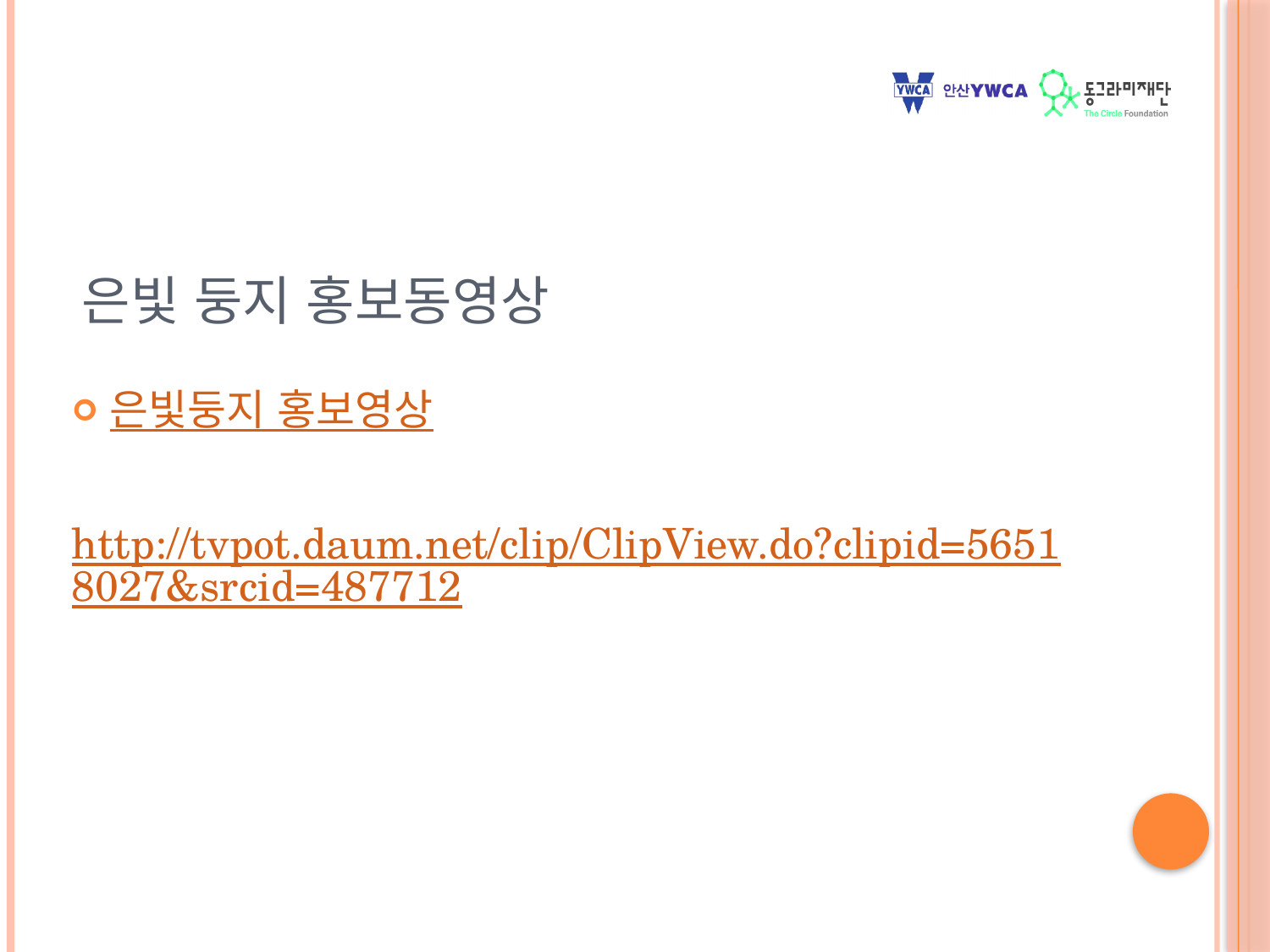

# 은빛 둥지 홍보동영상
은빛둥지 홍보영상

http://tvpot.daum.net/clip/ClipView.do?clipid=56518027&srcid=487712